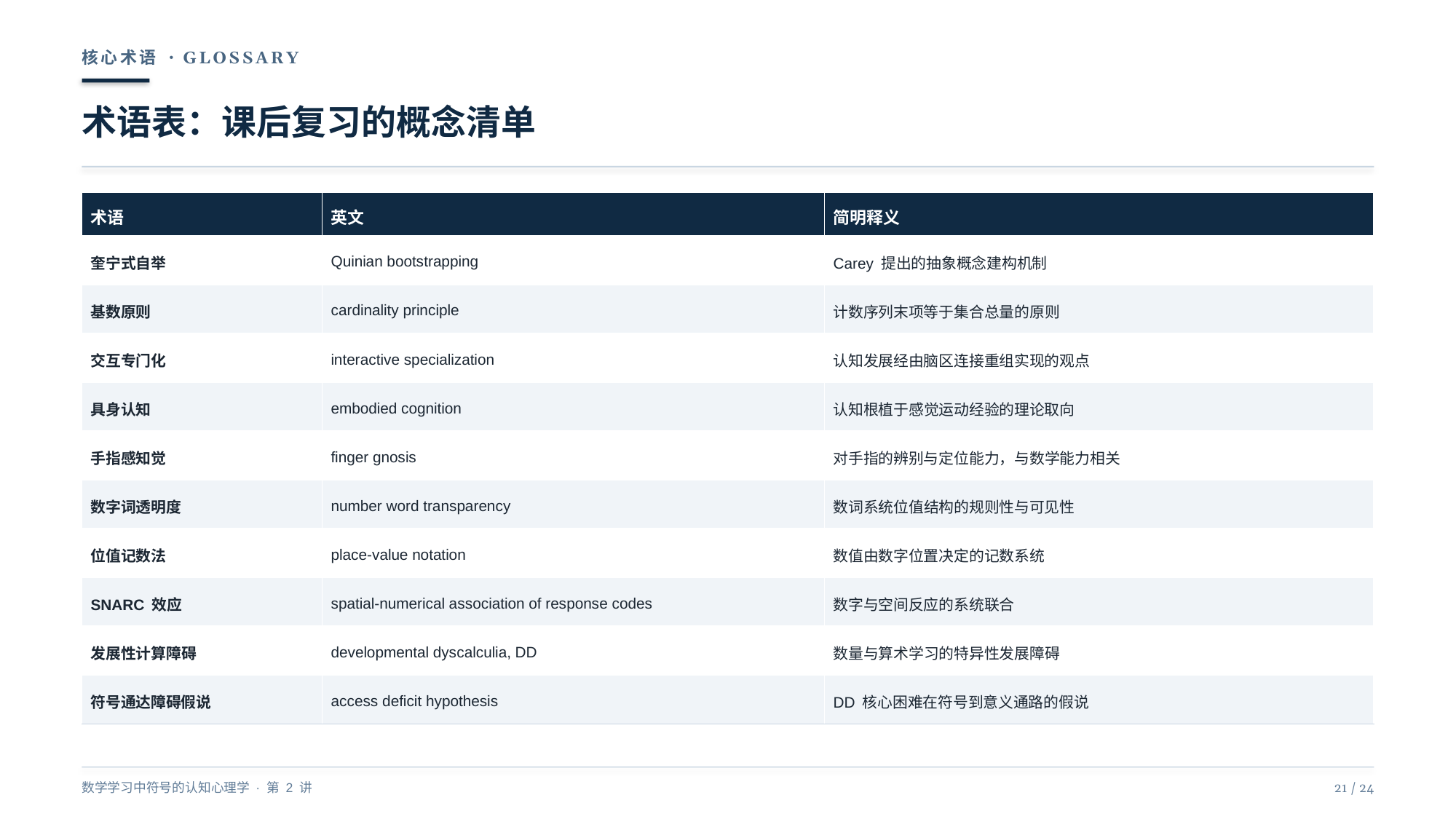

核心术语 · GLOSSARY

术语表：课后复习的概念清单

| 术语 | 英文 | 简明释义 |
| --- | --- | --- |
| 奎宁式自举 | Quinian bootstrapping | Carey 提出的抽象概念建构机制 |
| 基数原则 | cardinality principle | 计数序列末项等于集合总量的原则 |
| 交互专门化 | interactive specialization | 认知发展经由脑区连接重组实现的观点 |
| 具身认知 | embodied cognition | 认知根植于感觉运动经验的理论取向 |
| 手指感知觉 | finger gnosis | 对手指的辨别与定位能力，与数学能力相关 |
| 数字词透明度 | number word transparency | 数词系统位值结构的规则性与可见性 |
| 位值记数法 | place-value notation | 数值由数字位置决定的记数系统 |
| SNARC 效应 | spatial-numerical association of response codes | 数字与空间反应的系统联合 |
| 发展性计算障碍 | developmental dyscalculia, DD | 数量与算术学习的特异性发展障碍 |
| 符号通达障碍假说 | access deficit hypothesis | DD 核心困难在符号到意义通路的假说 |

数学学习中符号的认知心理学 · 第 2 讲
21 / 24